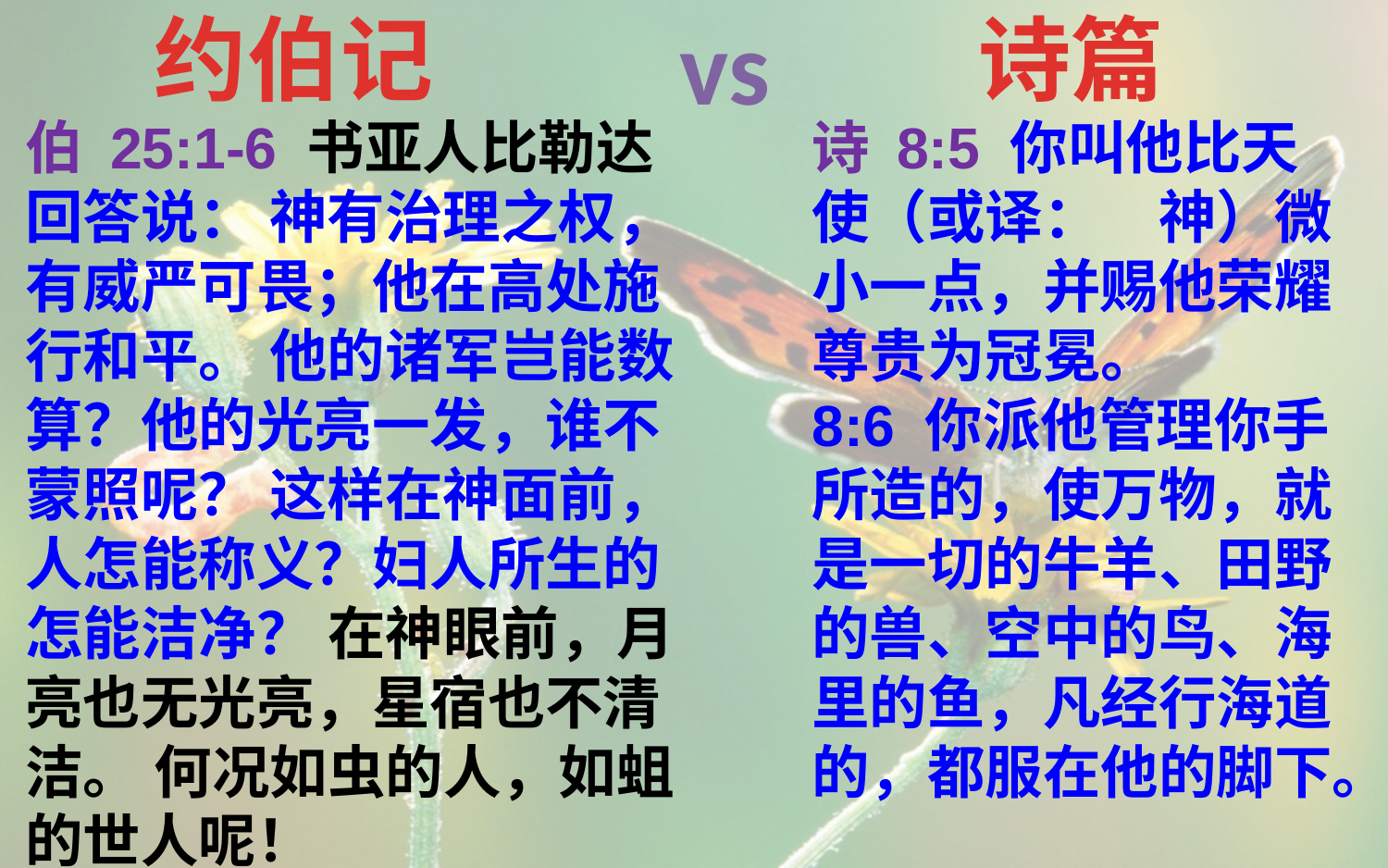

约伯记
vs
诗篇
伯 25:1-6 书亚人比勒达回答说： 神有治理之权，有威严可畏；他在高处施行和平。 他的诸军岂能数算？他的光亮一发，谁不蒙照呢？ 这样在神面前，人怎能称义？妇人所生的怎能洁净？ 在神眼前，月亮也无光亮，星宿也不清洁。 何况如虫的人，如蛆的世人呢！
诗 8:5 你叫他比天使（或译：　神）微小一点，并赐他荣耀尊贵为冠冕。
8:6 你派他管理你手所造的，使万物，就是一切的牛羊、田野的兽、空中的鸟、海里的鱼，凡经行海道的，都服在他的脚下。